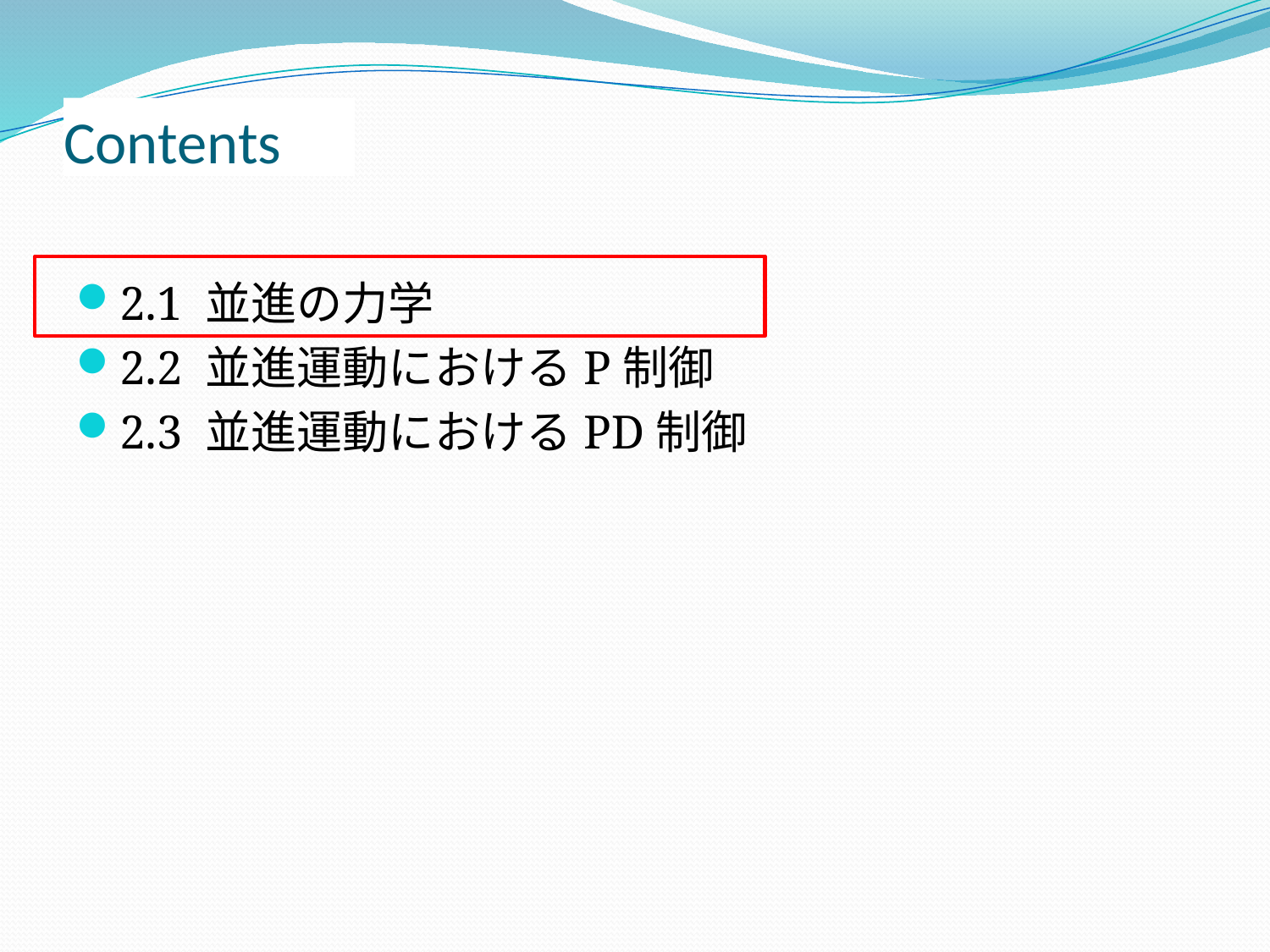

# Contents

2.1 並進の力学
2.2 並進運動におけるP制御
2.3 並進運動におけるPD制御